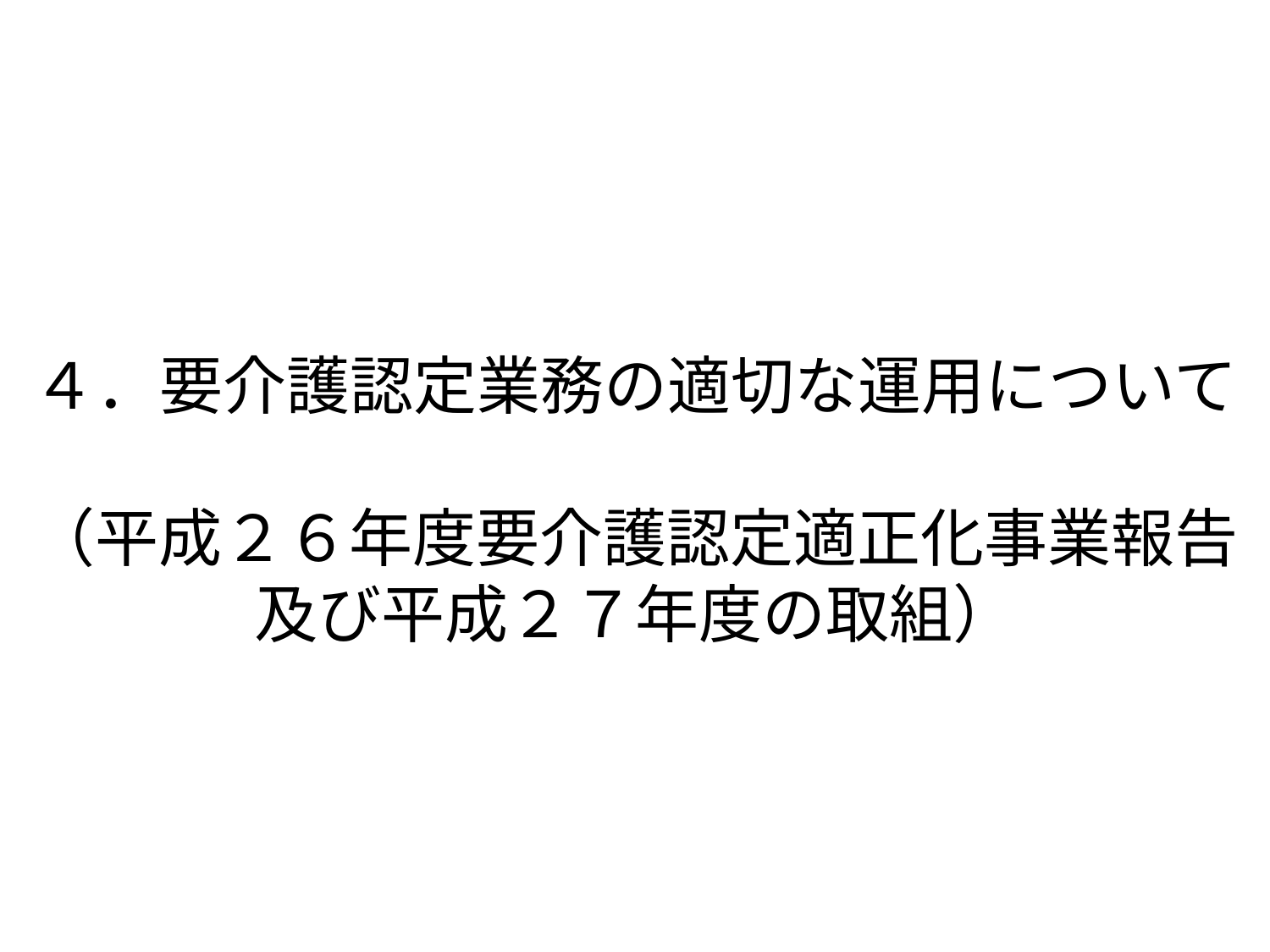

４．要介護認定業務の適切な運用について

（平成２６年度要介護認定適正化事業報告
及び平成２７年度の取組）